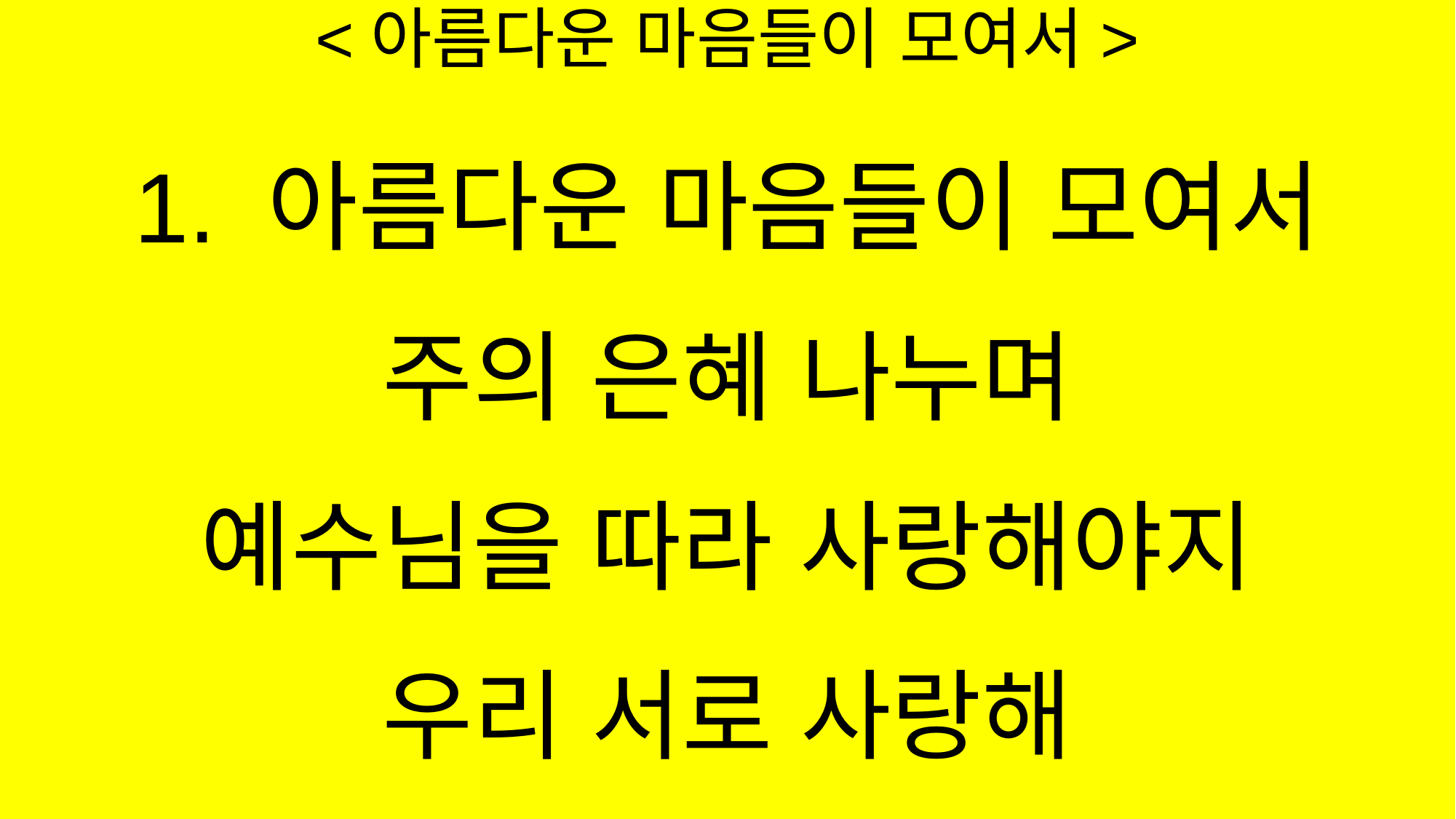

# <아름다운 마음들이 모여서>
1. 아름다운 마음들이 모여서

주의 은혜 나누며

예수님을 따라 사랑해야지

우리 서로 사랑해